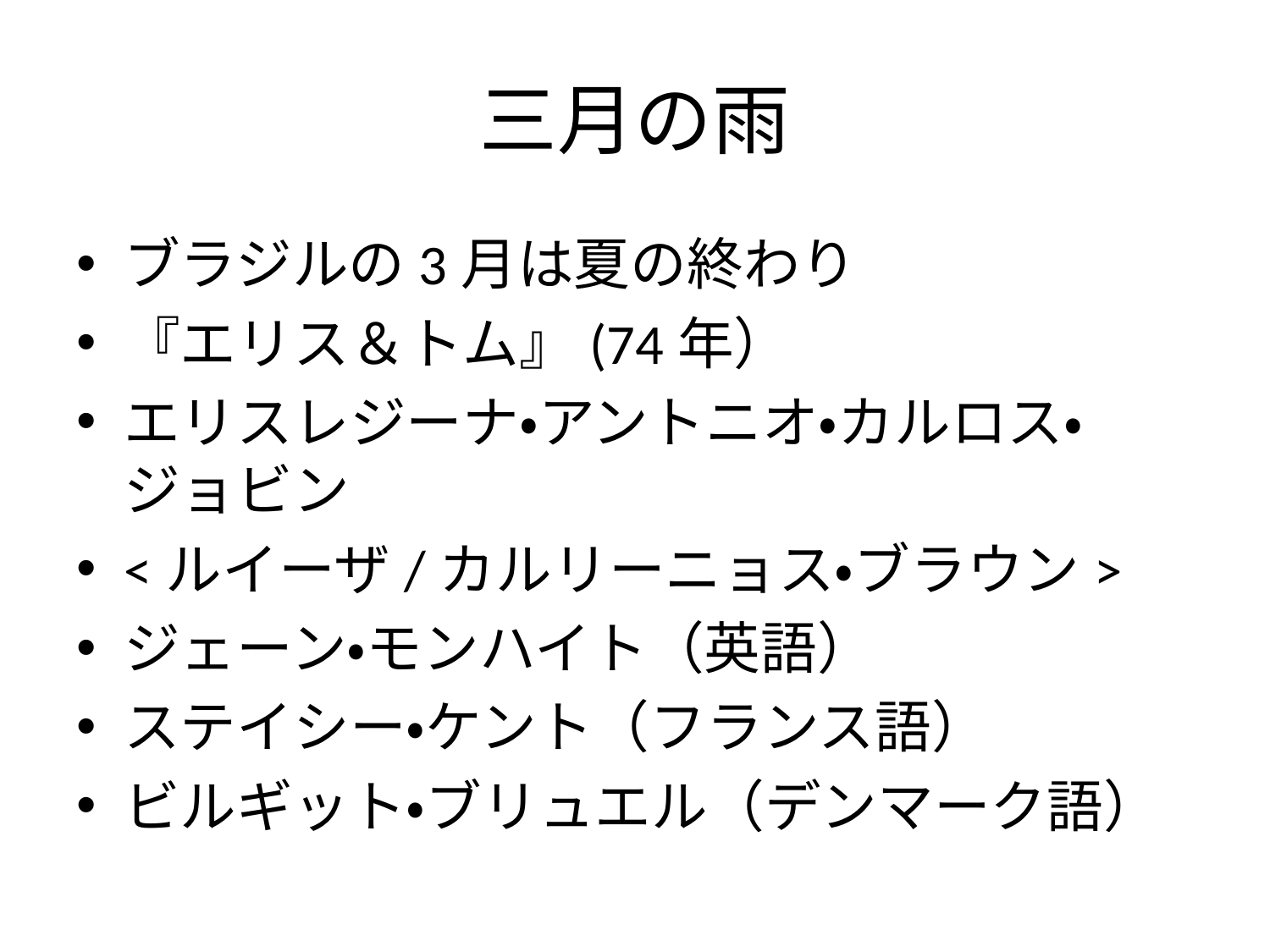

# 三月の雨
ブラジルの3月は夏の終わり
『エリス＆トム』(74年）
エリスレジーナ・アントニオ・カルロス・ジョビン
<ルイーザ/カルリーニョス・ブラウン>
ジェーン・モンハイト（英語）
ステイシー・ケント（フランス語）
ビルギット・ブリュエル（デンマーク語）